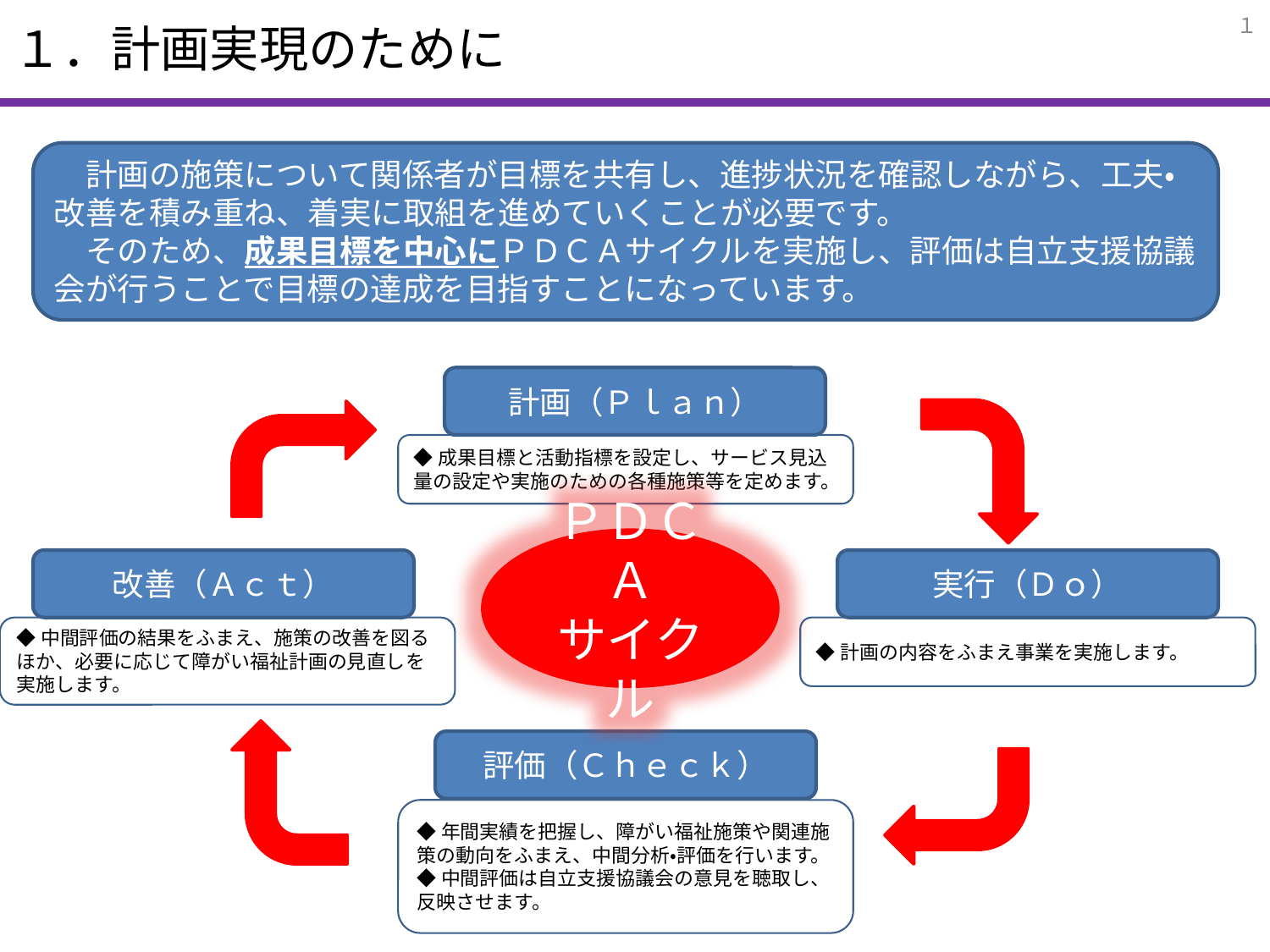

１
# １．計画実現のために
　計画の施策について関係者が目標を共有し、進捗状況を確認しながら、工夫・改善を積み重ね、着実に取組を進めていくことが必要です。
　そのため、成果目標を中心にＰＤＣＡサイクルを実施し、評価は自立支援協議会が行うことで目標の達成を目指すことになっています。
計画（Ｐｌａｎ）

◆成果目標と活動指標を設定し、サービス見込量の設定や実施のための各種施策等を定めます。
ＰＤＣＡ
サイクル
改善（Ａｃｔ）
実行（Ｄｏ）
◆中間評価の結果をふまえ、施策の改善を図るほか、必要に応じて障がい福祉計画の見直しを実施します。
◆計画の内容をふまえ事業を実施します。
評価（Ｃｈｅｃｋ）

◆年間実績を把握し、障がい福祉施策や関連施策の動向をふまえ、中間分析・評価を行います。
◆中間評価は自立支援協議会の意見を聴取し、反映させます。